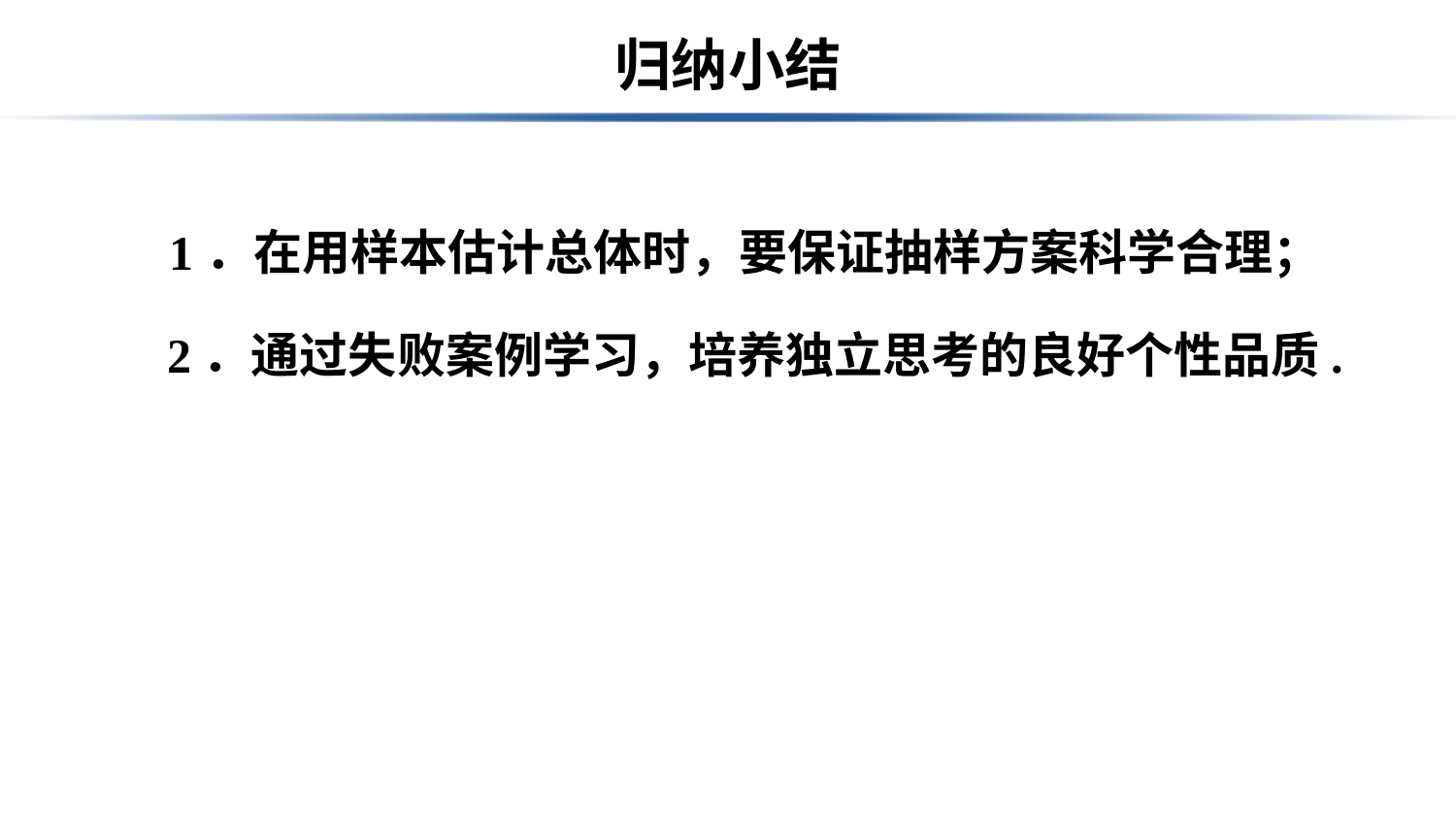

# 归纳小结
1．在用样本估计总体时，要保证抽样方案科学合理；
2．通过失败案例学习，培养独立思考的良好个性品质.